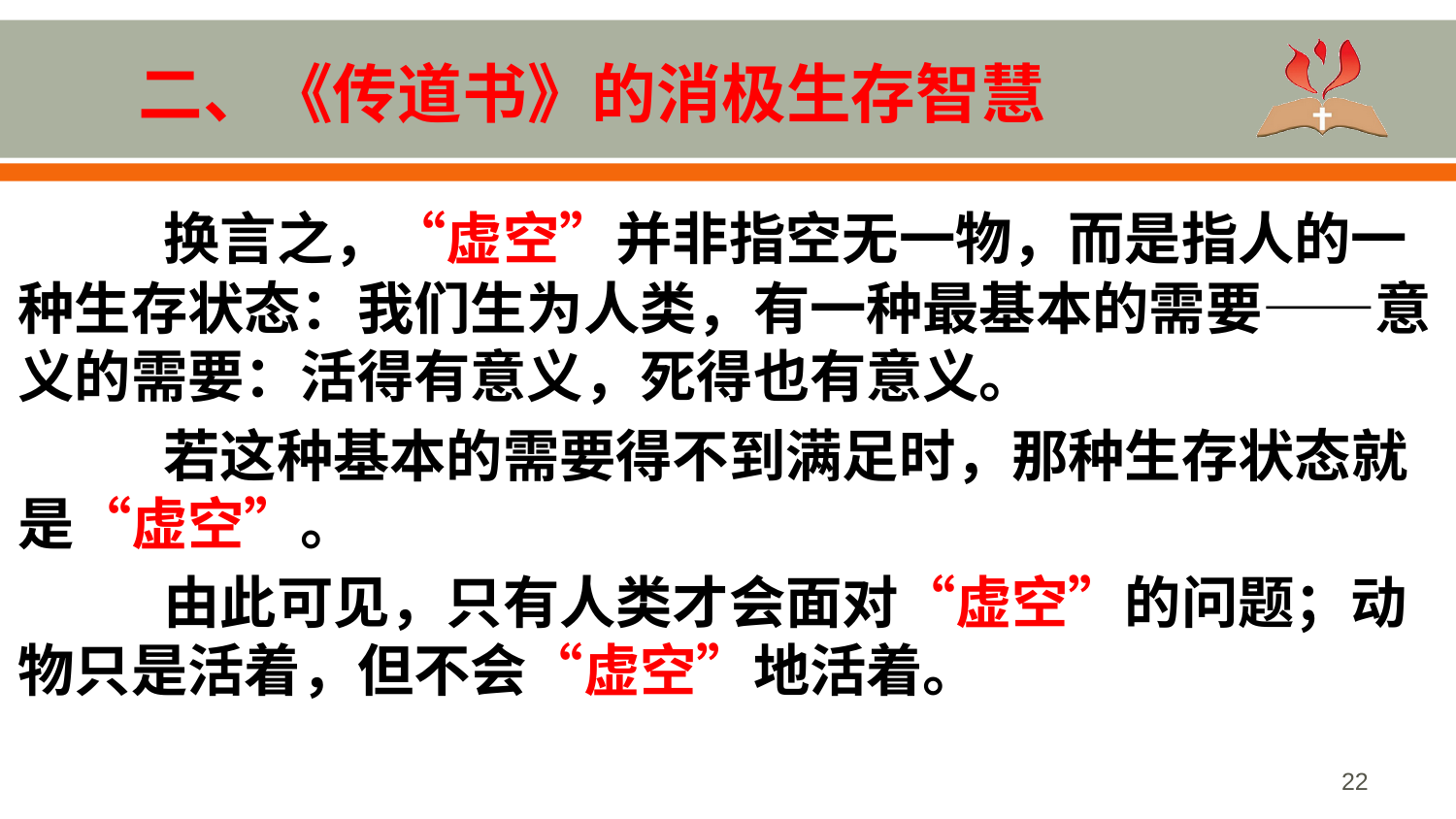

# 二、《传道书》的消极生存智慧
    	换言之，“虚空”并非指空无一物，而是指人的一种生存状态：我们生为人类，有一种最基本的需要——意义的需要：活得有意义，死得也有意义。
     	若这种基本的需要得不到满足时，那种生存状态就是“虚空”。
     	由此可见，只有人类才会面对“虚空”的问题；动物只是活着，但不会“虚空”地活着。

22